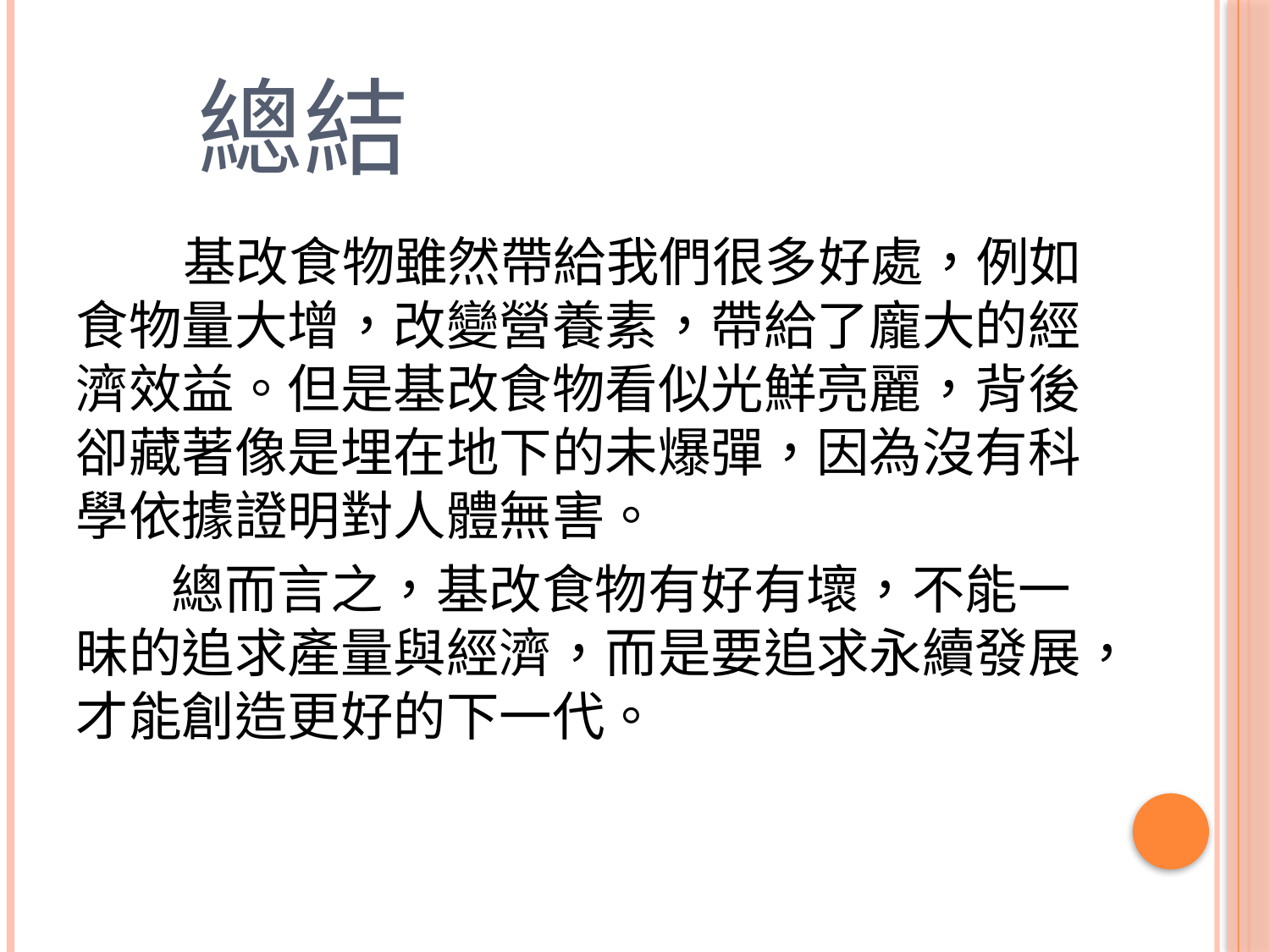

# 總結
        基改食物雖然帶給我們很多好處，例如食物量大增，改變營養素，帶給了龐大的經濟效益。但是基改食物看似光鮮亮麗，背後卻藏著像是埋在地下的未爆彈，因為沒有科學依據證明對人體無害。
       總而言之，基改食物有好有壞，不能一昧的追求產量與經濟，而是要追求永續發展，才能創造更好的下一代。